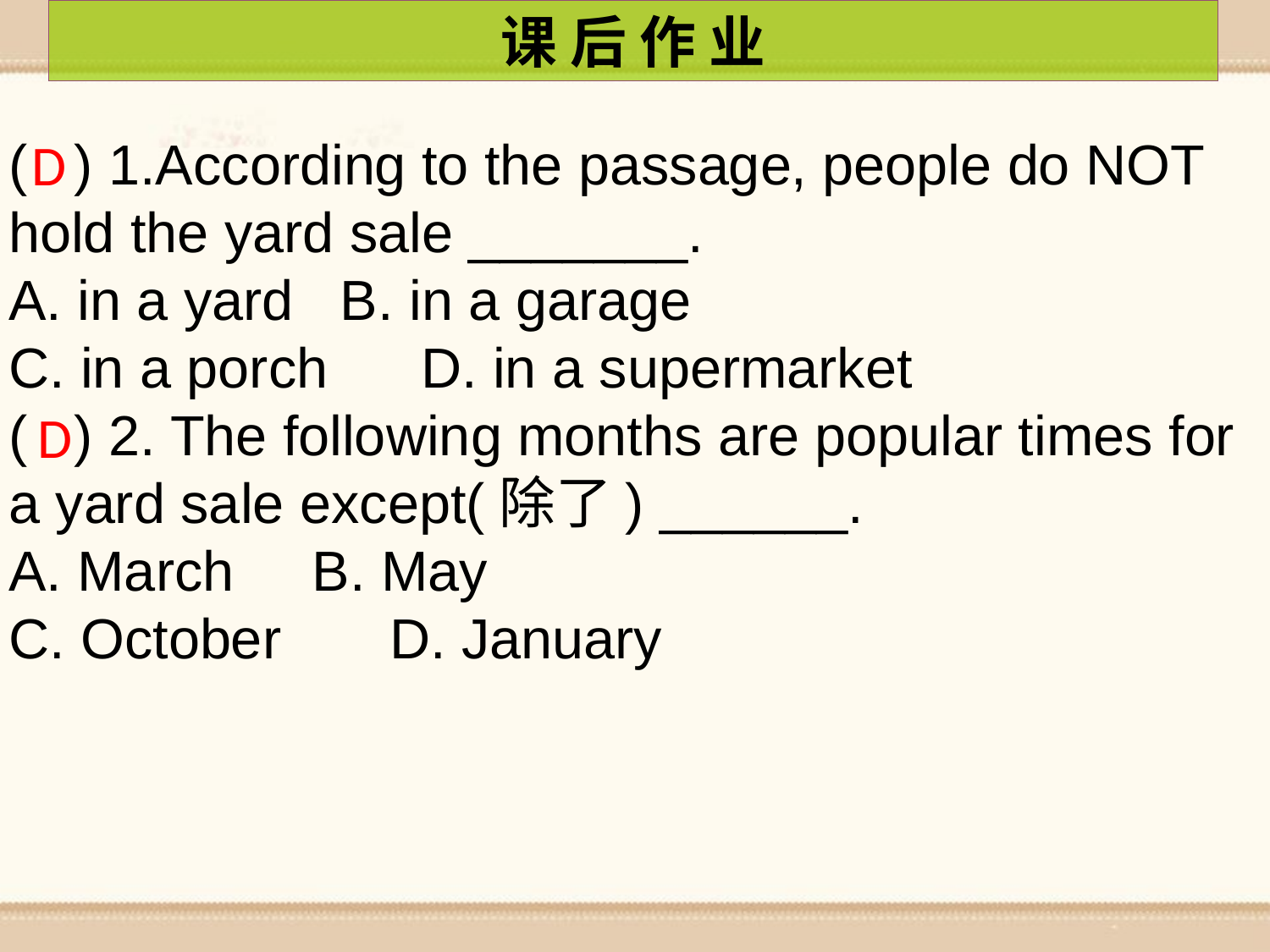

课 后 作 业
(   ) 1.According to the passage, people do NOT hold the yard sale _______.
A. in a yard   B. in a garage
C. in a porch	  D. in a supermarket
(   ) 2. The following months are popular times for a yard sale except(除了) ______.
A. March     B. May
C. October	D. January
D
D